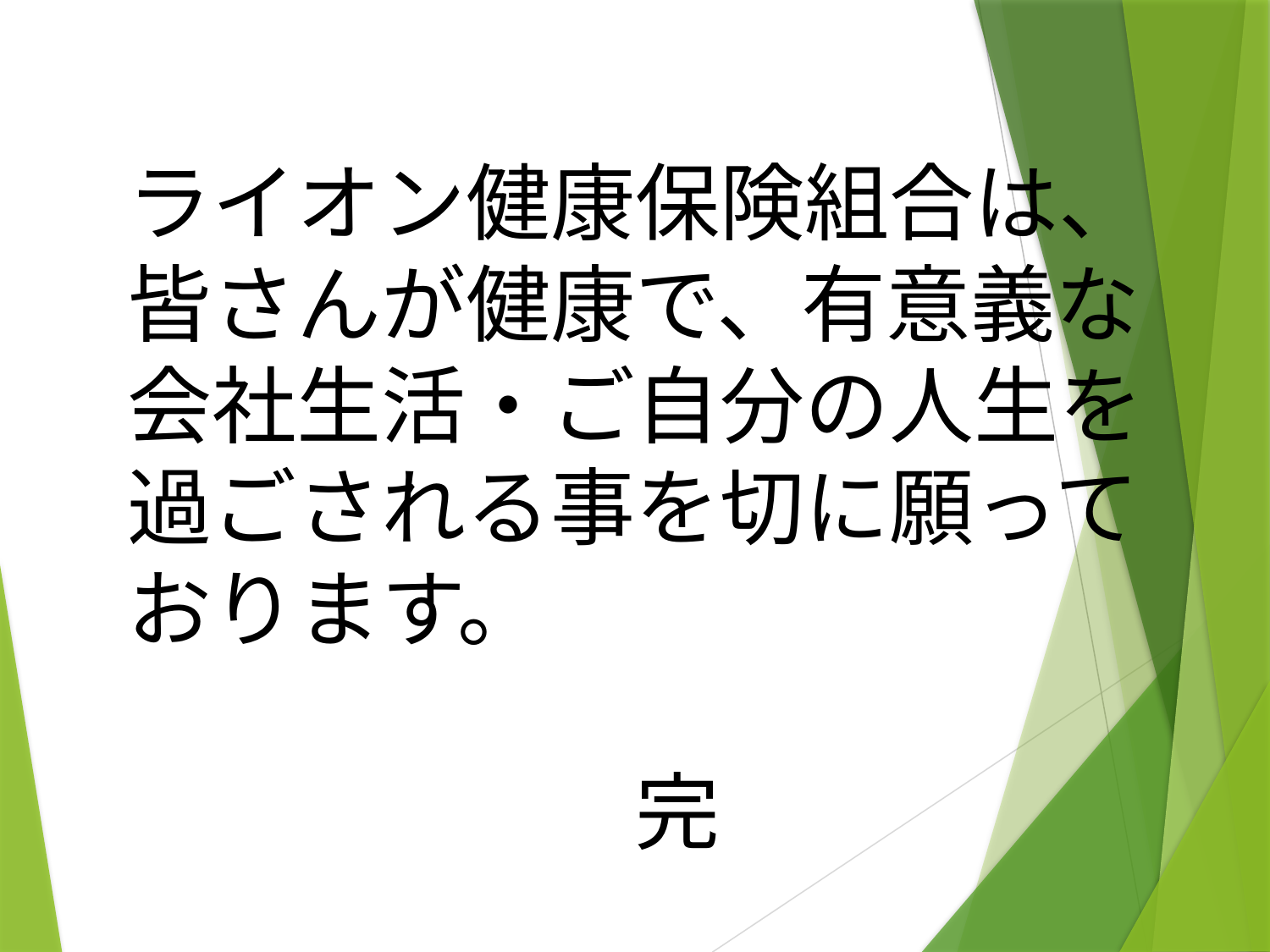

ライオン健康保険組合は、皆さんが健康で、有意義な会社生活・ご自分の人生を過ごされる事を切に願っております。

　　　　　　完